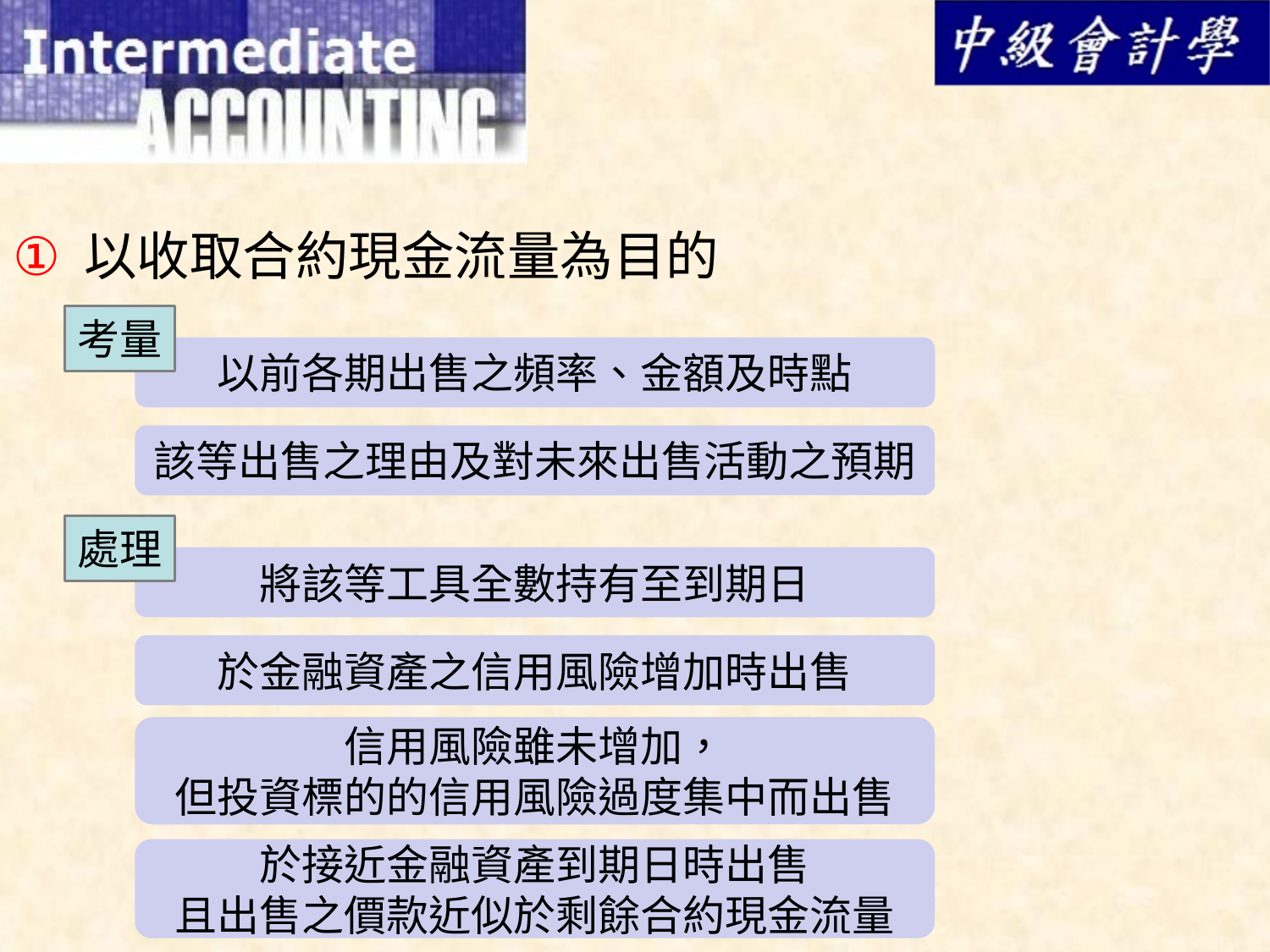

以收取合約現金流量為目的
考量
以前各期出售之頻率、金額及時點
該等出售之理由及對未來出售活動之預期
處理
將該等工具全數持有至到期日
於金融資產之信用風險增加時出售
信用風險雖未增加，
但投資標的的信用風險過度集中而出售
於接近金融資產到期日時出售
且出售之價款近似於剩餘合約現金流量